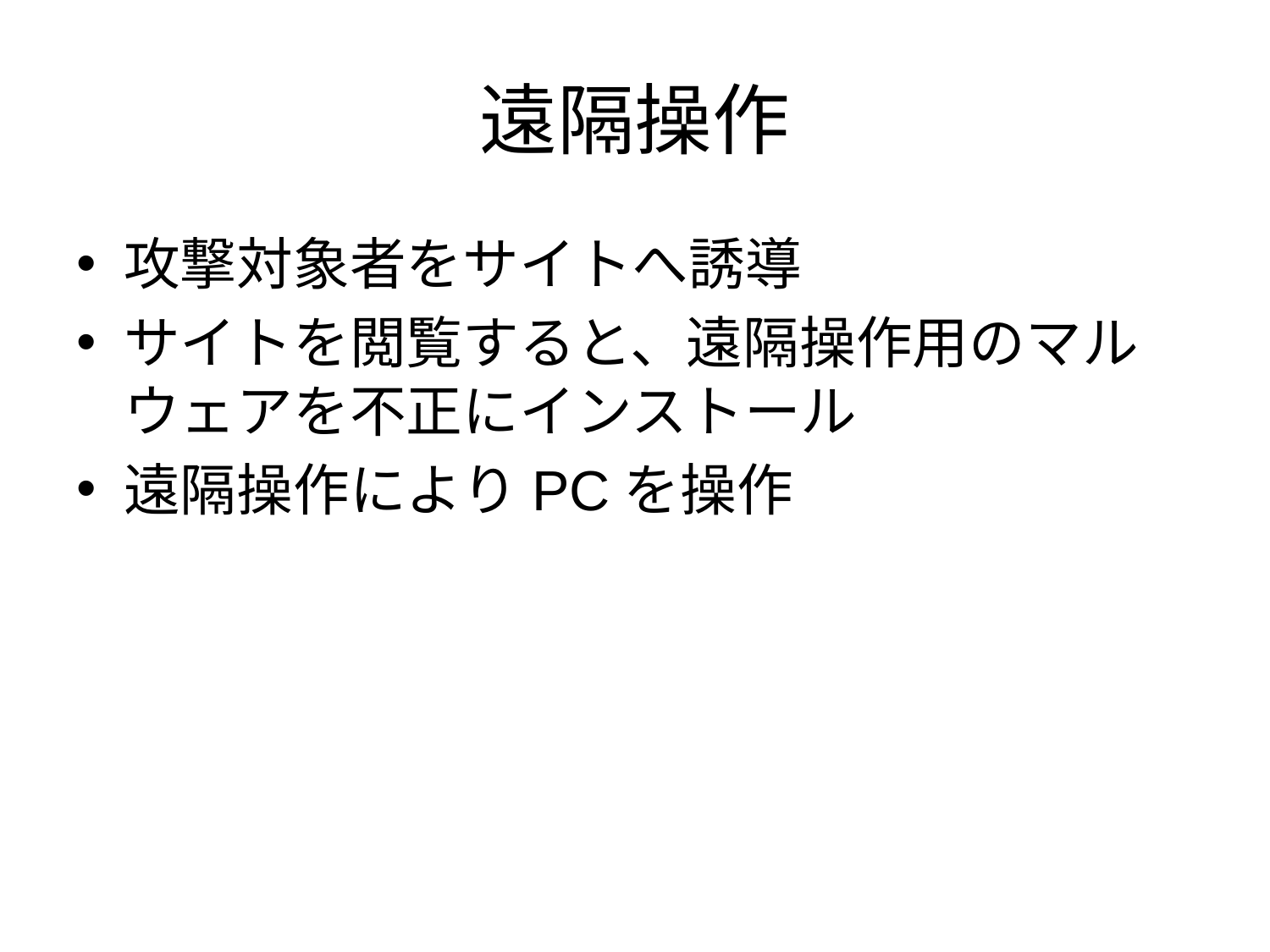

# 遠隔操作
攻撃対象者をサイトへ誘導
サイトを閲覧すると、遠隔操作用のマルウェアを不正にインストール
遠隔操作によりPCを操作